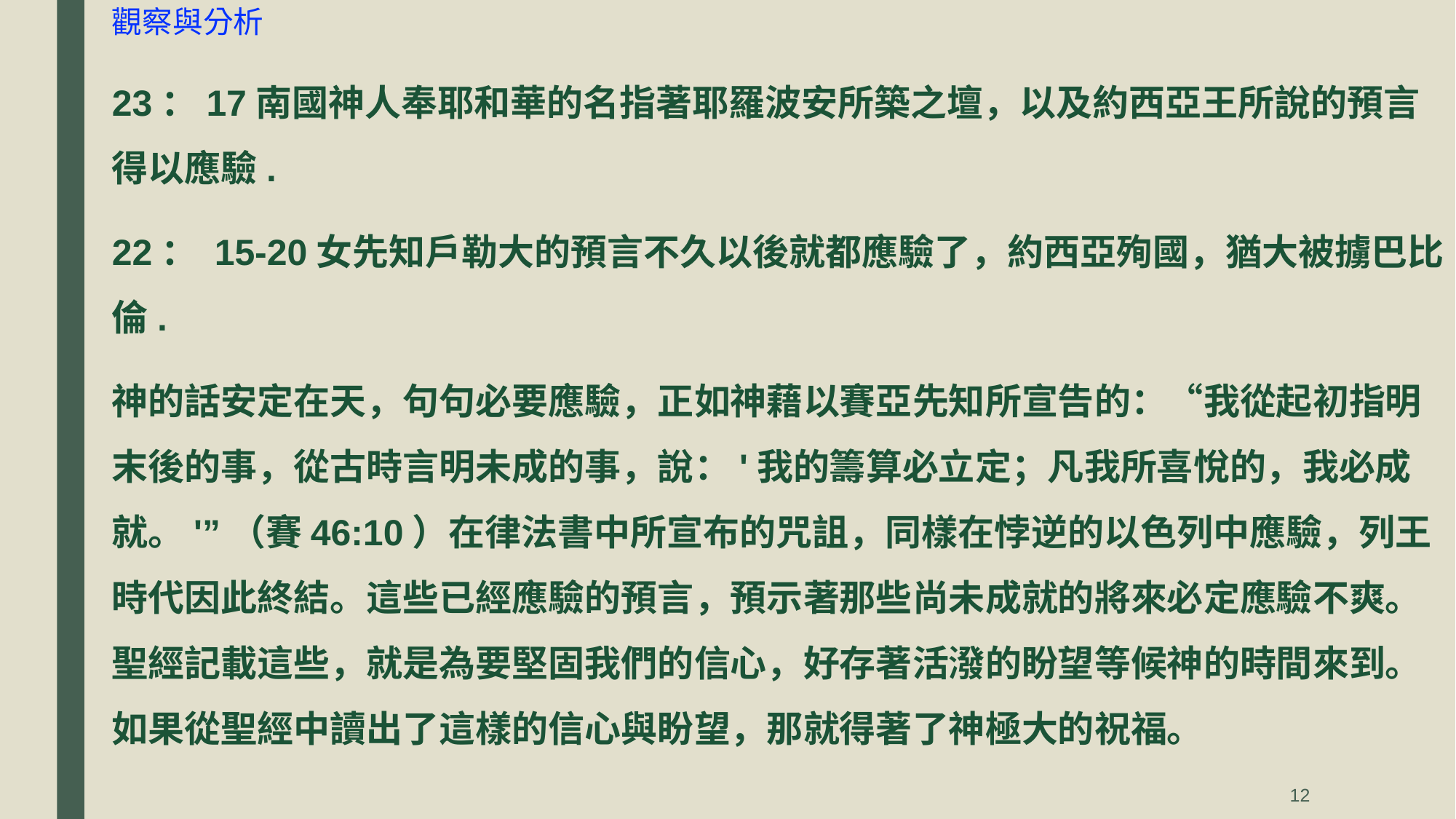

觀察與分析
23：17南國神人奉耶和華的名指著耶羅波安所築之壇，以及約西亞王所說的預言得以應驗.
22： 15-20女先知戶勒大的預言不久以後就都應驗了，約西亞殉國，猶大被擄巴比倫.
神的話安定在天，句句必要應驗，正如神藉以賽亞先知所宣告的：“我從起初指明末後的事，從古時言明未成的事，說：'我的籌算必立定；凡我所喜悅的，我必成就。'”（賽46:10）在律法書中所宣布的咒詛，同樣在悖逆的以色列中應驗，列王時代因此終結。這些已經應驗的預言，預示著那些尚未成就的將來必定應驗不爽。聖經記載這些，就是為要堅固我們的信心，好存著活潑的盼望等候神的時間來到。如果從聖經中讀出了這樣的信心與盼望，那就得著了神極大的祝福。

12